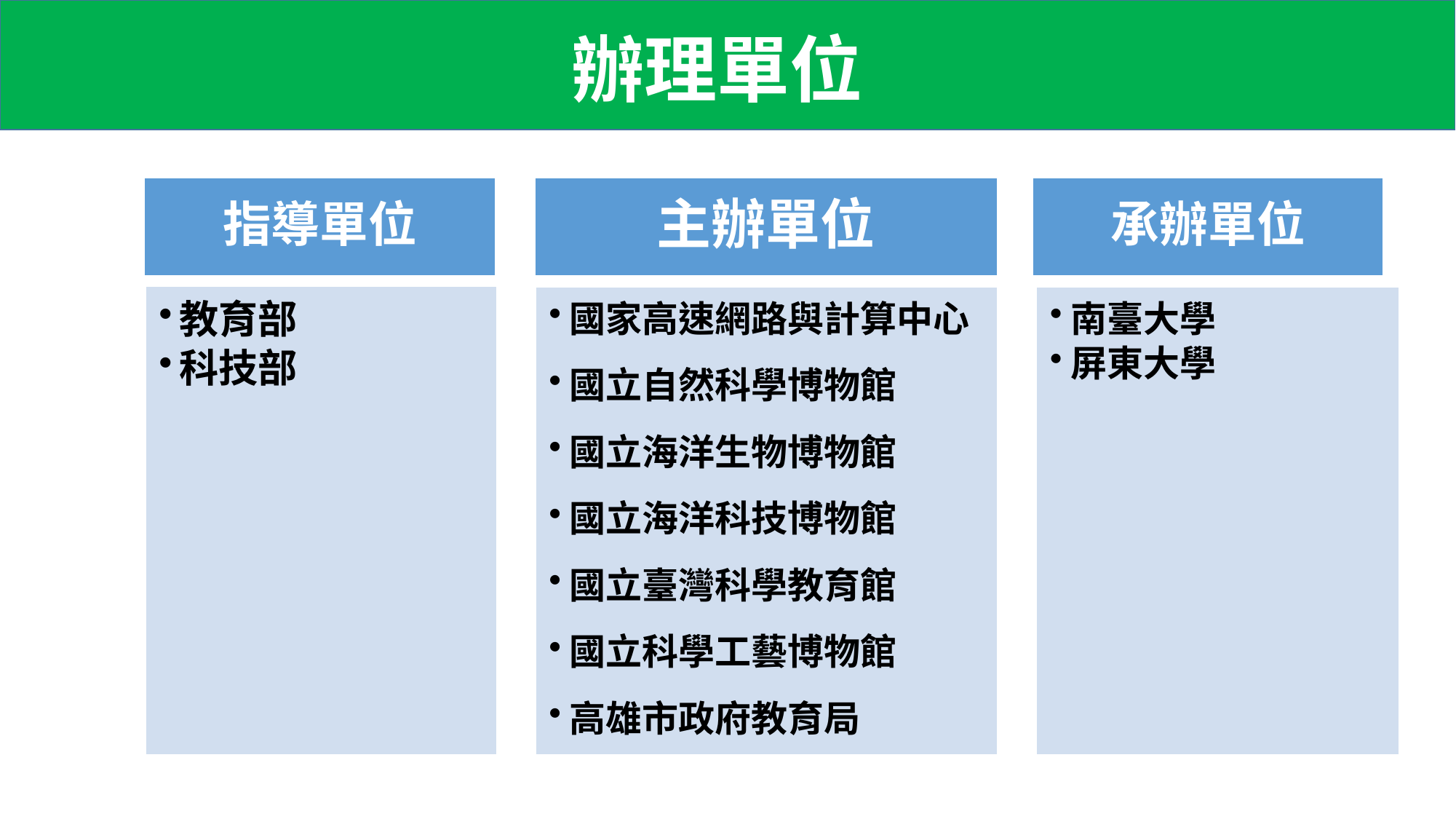

辦理單位
指導單位
主辦單位
承辦單位
教育部
科技部
國家高速網路與計算中心
國立自然科學博物館
國立海洋生物博物館
國立海洋科技博物館
國立臺灣科學教育館
國立科學工藝博物館
高雄市政府教育局
南臺大學
屏東大學